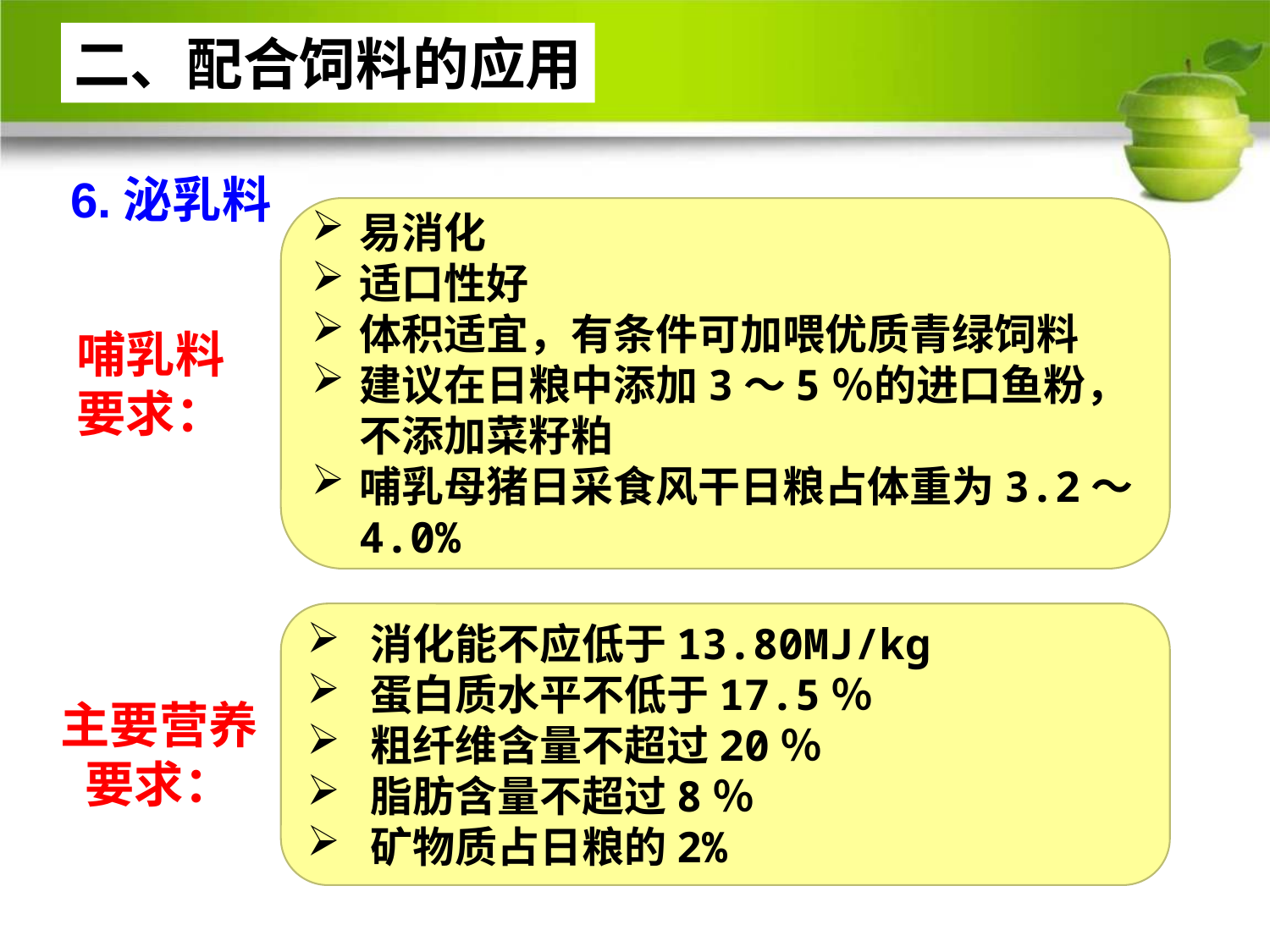

二、配合饲料的应用
# 6.泌乳料
易消化
适口性好
体积适宜，有条件可加喂优质青绿饲料
建议在日粮中添加3～5％的进口鱼粉，不添加菜籽粕
哺乳母猪日采食风干日粮占体重为3.2～4.0%
哺乳料
要求：
消化能不应低于13.80MJ/kg
蛋白质水平不低于17.5％
粗纤维含量不超过20％
脂肪含量不超过8％
矿物质占日粮的2%
主要营养
要求：